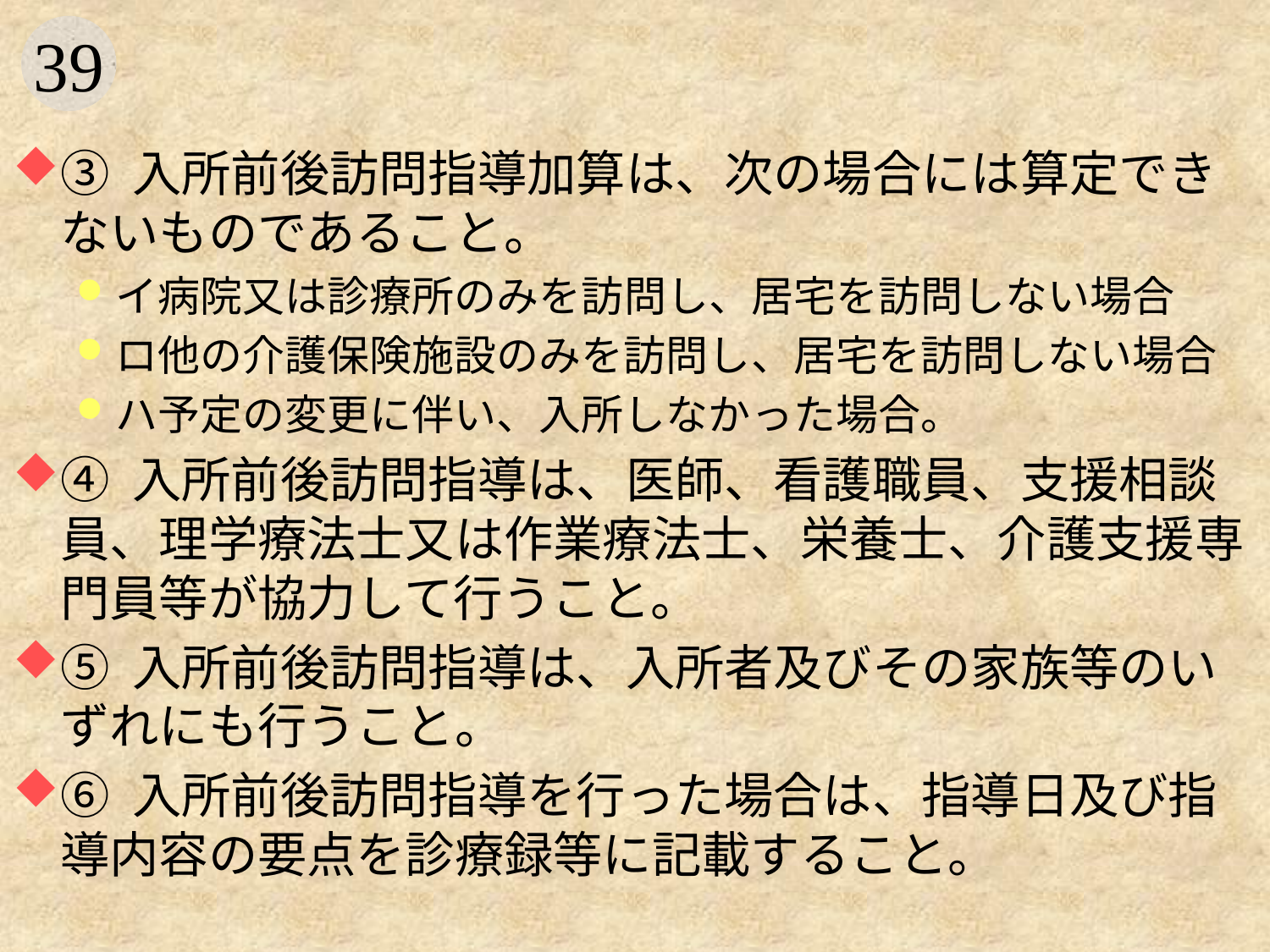

#
③ 入所前後訪問指導加算は、次の場合には算定できないものであること。
イ病院又は診療所のみを訪問し、居宅を訪問しない場合
ロ他の介護保険施設のみを訪問し、居宅を訪問しない場合
ハ予定の変更に伴い、入所しなかった場合。
④ 入所前後訪問指導は、医師、看護職員、支援相談員、理学療法士又は作業療法士、栄養士、介護支援専門員等が協力して行うこと。
⑤ 入所前後訪問指導は、入所者及びその家族等のいずれにも行うこと。
⑥ 入所前後訪問指導を行った場合は、指導日及び指導内容の要点を診療録等に記載すること。